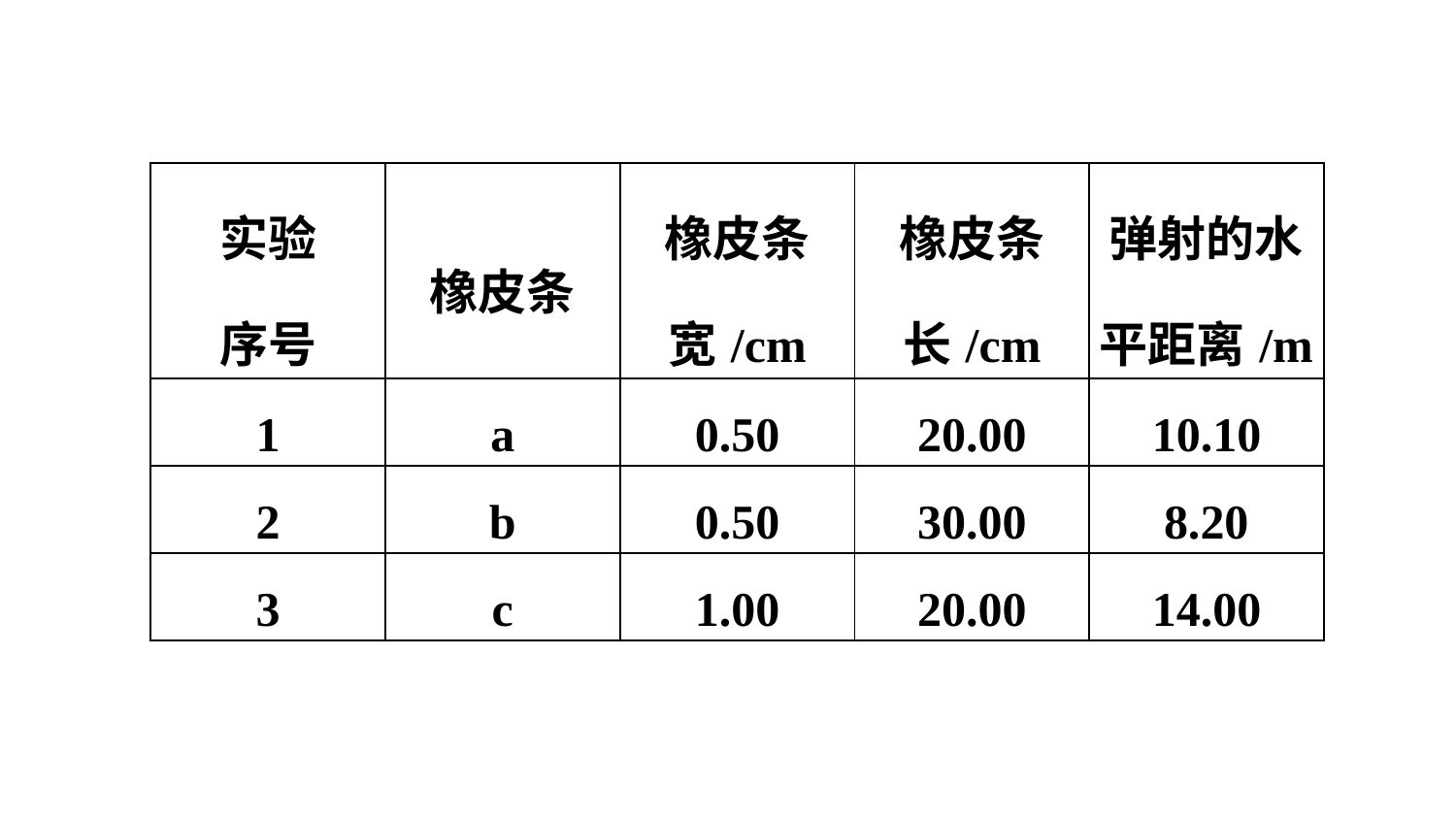

| 实验 序号 | 橡皮条 | 橡皮条 宽/cm | 橡皮条 长/cm | 弹射的水平距离/m |
| --- | --- | --- | --- | --- |
| 1 | a | 0.50 | 20.00 | 10.10 |
| 2 | b | 0.50 | 30.00 | 8.20 |
| 3 | c | 1.00 | 20.00 | 14.00 |